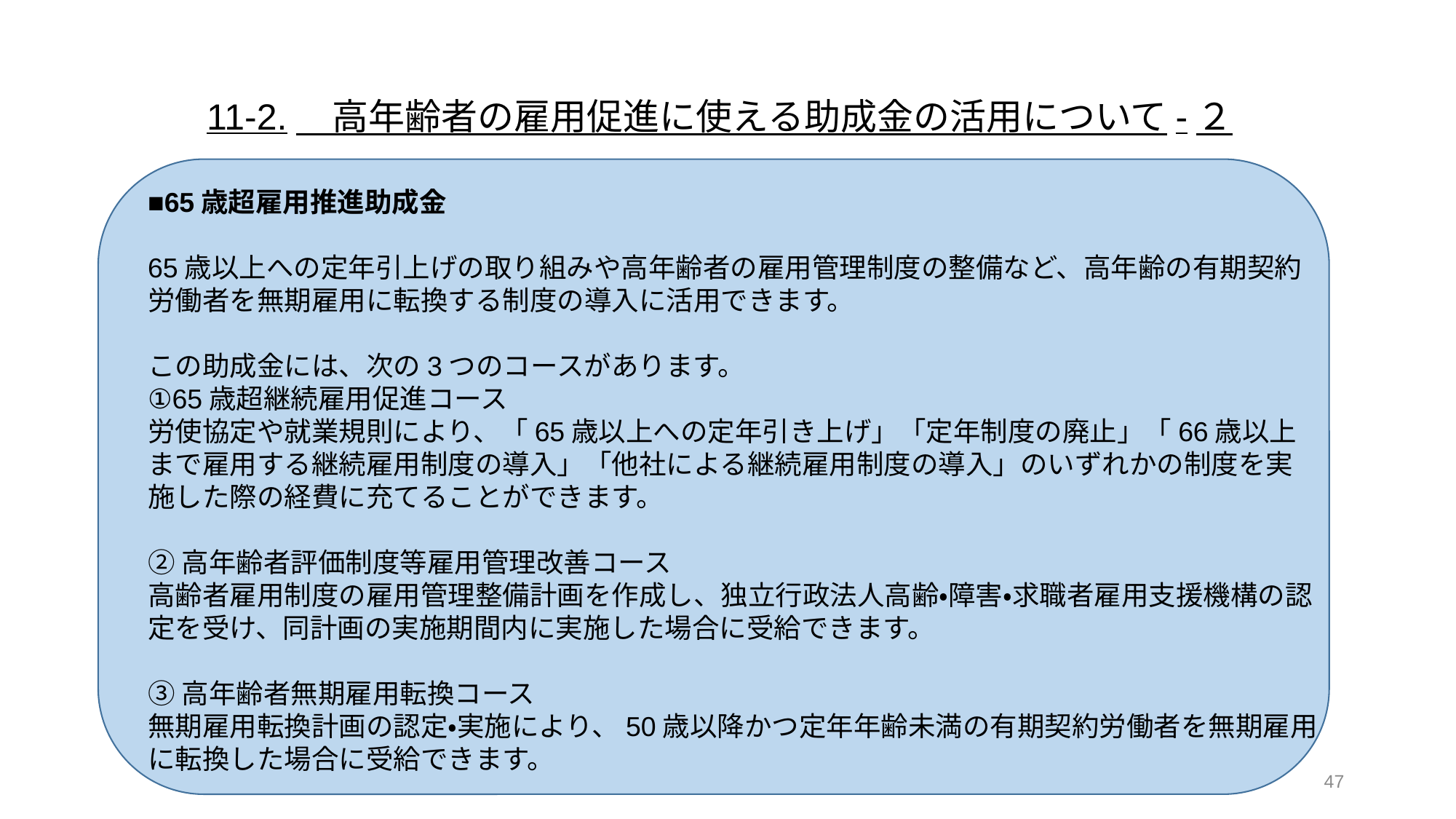

11-2.　高年齢者の雇用促進に使える助成金の活用について-２

■65歳超雇用推進助成金

65歳以上への定年引上げの取り組みや高年齢者の雇用管理制度の整備など、高年齢の有期契約労働者を無期雇用に転換する制度の導入に活用できます。
この助成金には、次の3つのコースがあります。
①65歳超継続雇用促進コース
労使協定や就業規則により、「65歳以上への定年引き上げ」「定年制度の廃止」「66歳以上まで雇用する継続雇用制度の導入」「他社による継続雇用制度の導入」のいずれかの制度を実施した際の経費に充てることができます。

②高年齢者評価制度等雇用管理改善コース
高齢者雇用制度の雇用管理整備計画を作成し、独立行政法人高齢・障害・求職者雇用支援機構の認定を受け、同計画の実施期間内に実施した場合に受給できます。

③高年齢者無期雇用転換コース
無期雇用転換計画の認定・実施により、50歳以降かつ定年年齢未満の有期契約労働者を無期雇用に転換した場合に受給できます。
47